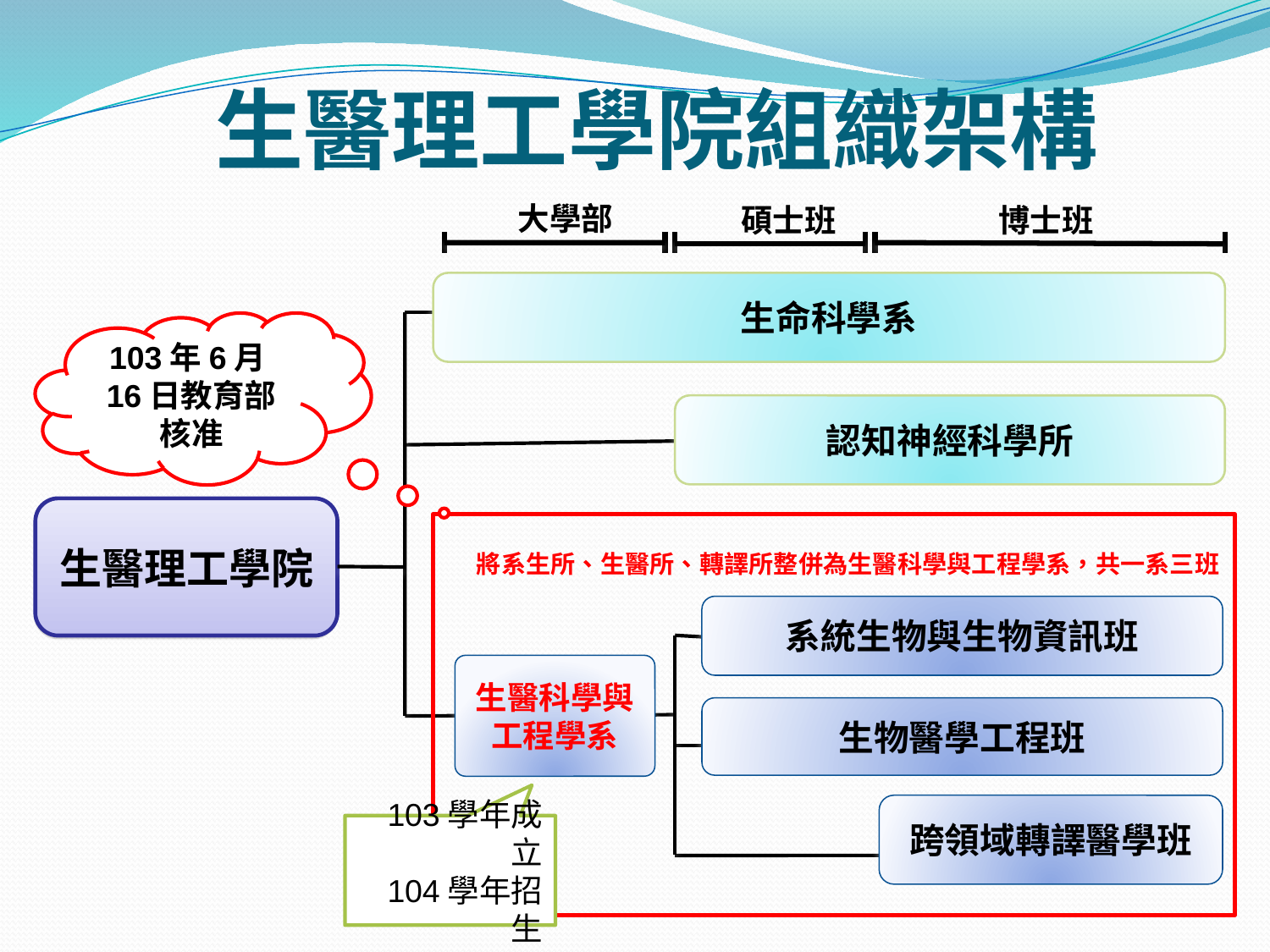

# 生醫理工學院組織架構
大學部
碩士班
博士班
生命科學系

認知神經科學所

生醫理工學院

系統生物與生物資訊班

生醫科學與
工程學系

生物醫學工程班

跨領域轉譯醫學班

103年6月16日教育部核准

將系生所、生醫所、轉譯所整併為生醫科學與工程學系，共一系三班
103學年成立
104學年招生